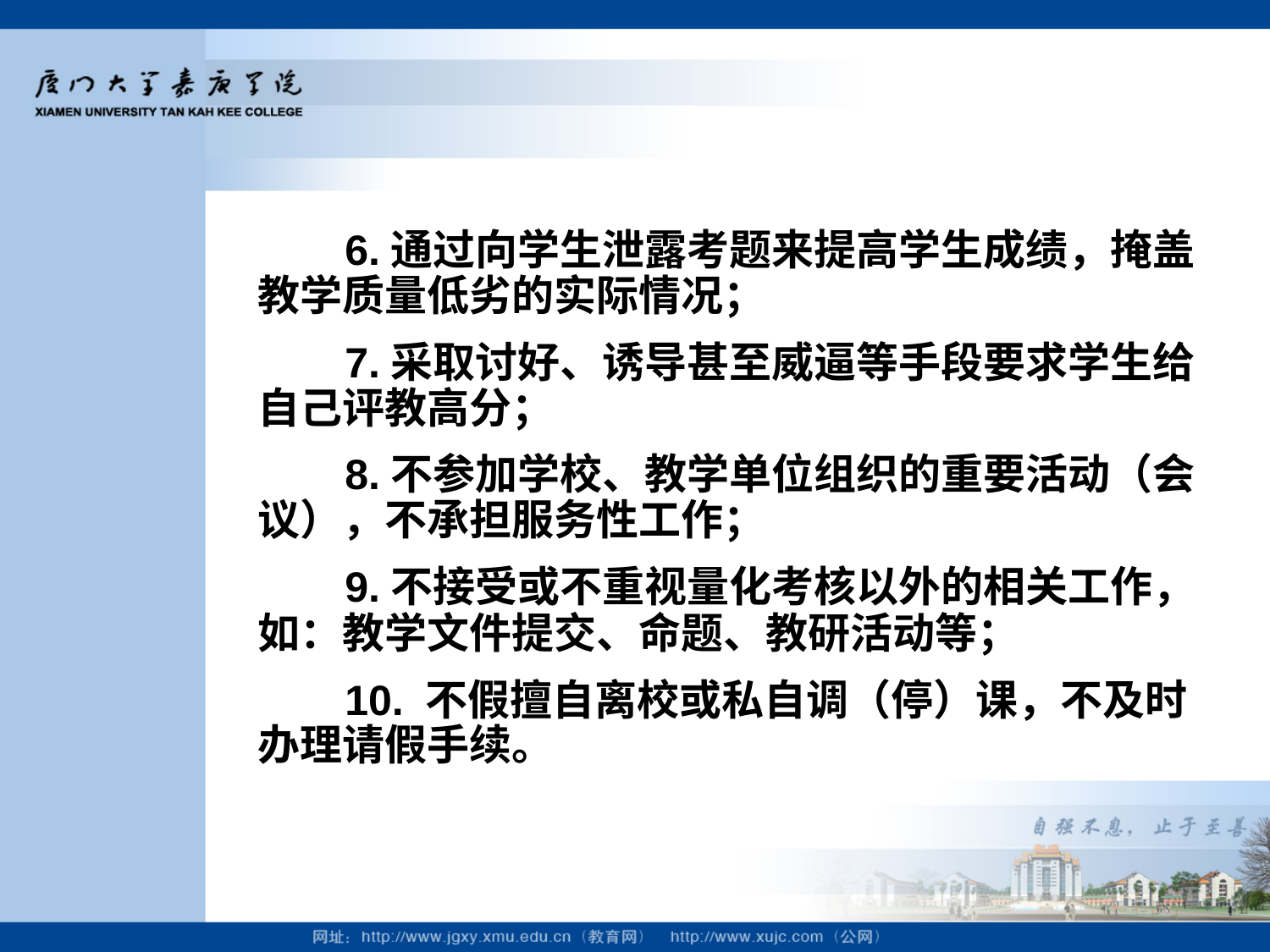

6.通过向学生泄露考题来提高学生成绩，掩盖教学质量低劣的实际情况；
7.采取讨好、诱导甚至威逼等手段要求学生给自己评教高分；
8.不参加学校、教学单位组织的重要活动（会议），不承担服务性工作；
9.不接受或不重视量化考核以外的相关工作，如：教学文件提交、命题、教研活动等；
10. 不假擅自离校或私自调（停）课，不及时办理请假手续。